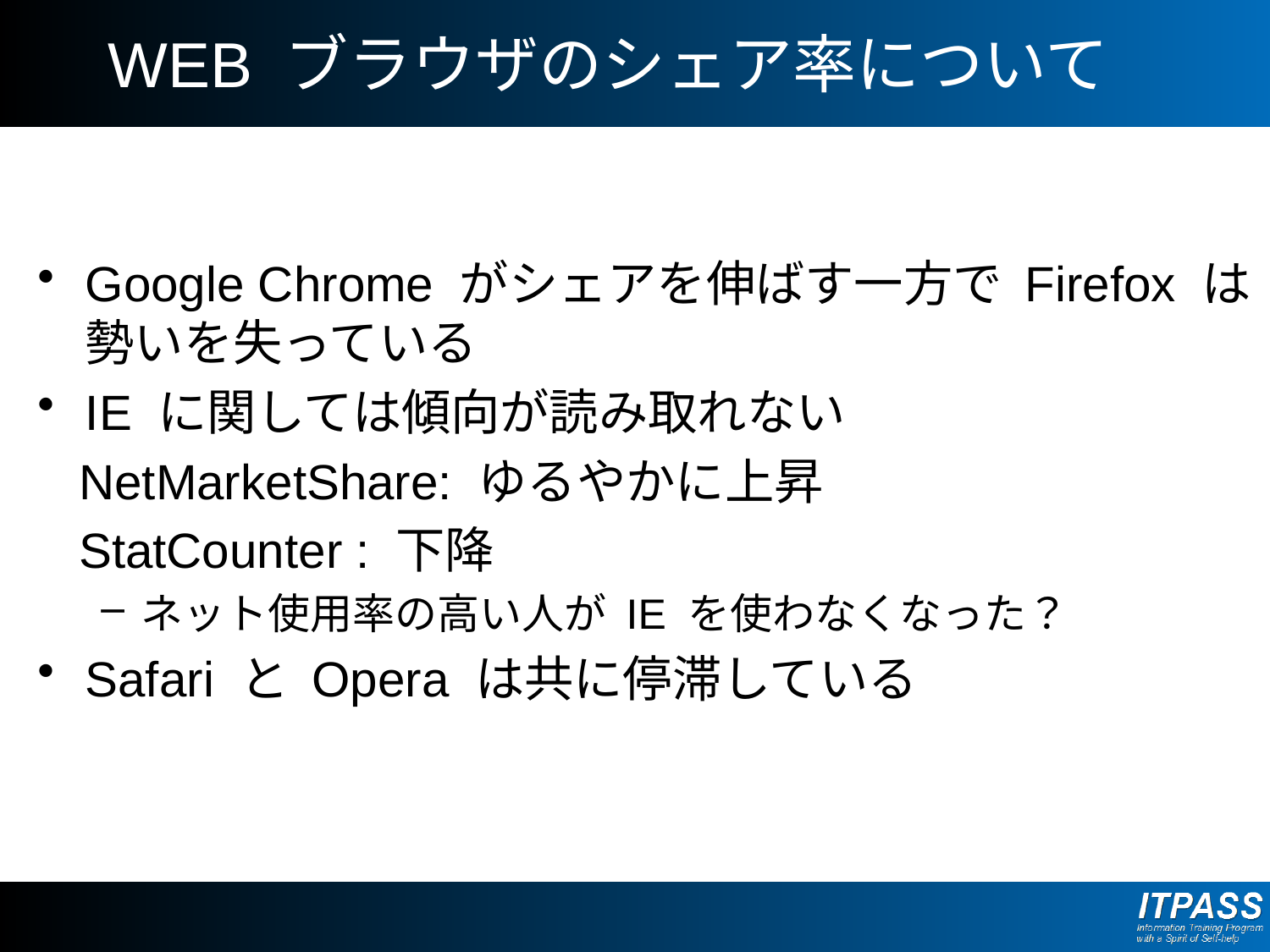

# WEB ブラウザのシェア率について
Google Chrome がシェアを伸ばす一方で Firefox は勢いを失っている
IE に関しては傾向が読み取れない
   NetMarketShare: ゆるやかに上昇
   StatCounter : 下降
ネット使用率の高い人が IE を使わなくなった？
Safari と Opera は共に停滞している